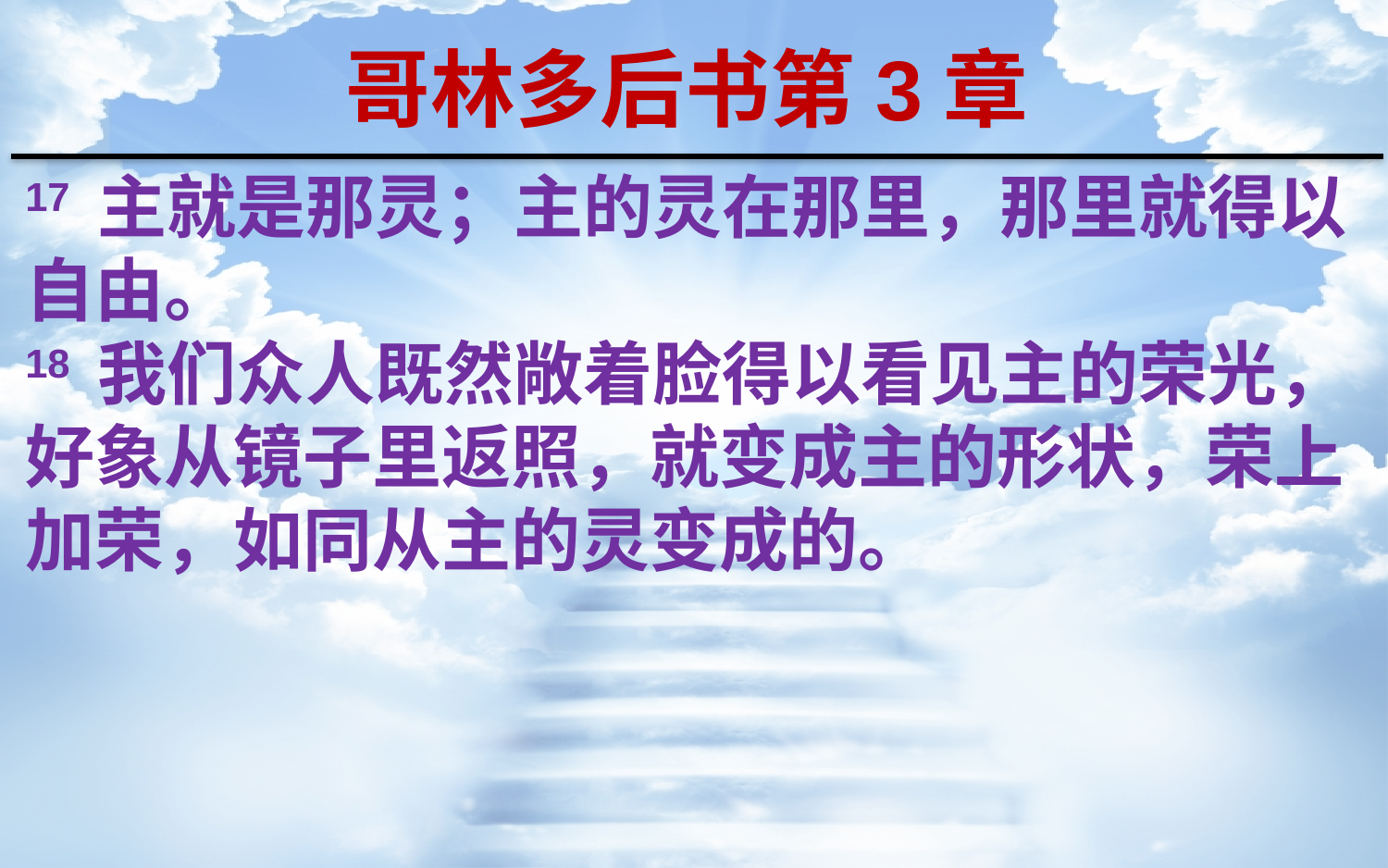

哥林多后书第3章
17 主就是那灵；主的灵在那里，那里就得以自由。
18 我们众人既然敞着脸得以看见主的荣光，好象从镜子里返照，就变成主的形状，荣上加荣，如同从主的灵变成的。